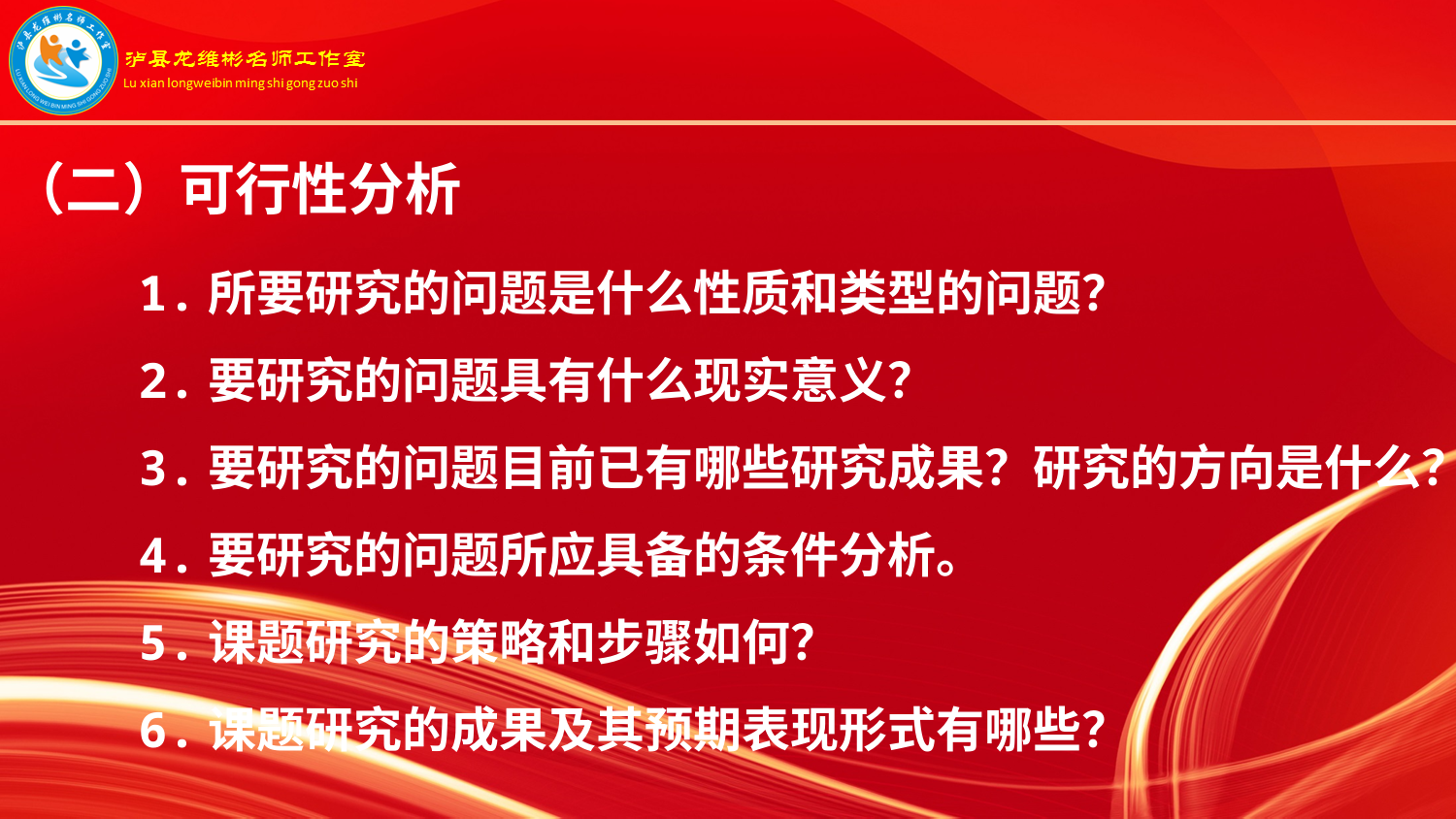

（二）可行性分析
1.所要研究的问题是什么性质和类型的问题？
2.要研究的问题具有什么现实意义？
3.要研究的问题目前已有哪些研究成果？研究的方向是什么？
4.要研究的问题所应具备的条件分析。
5.课题研究的策略和步骤如何？
6.课题研究的成果及其预期表现形式有哪些？